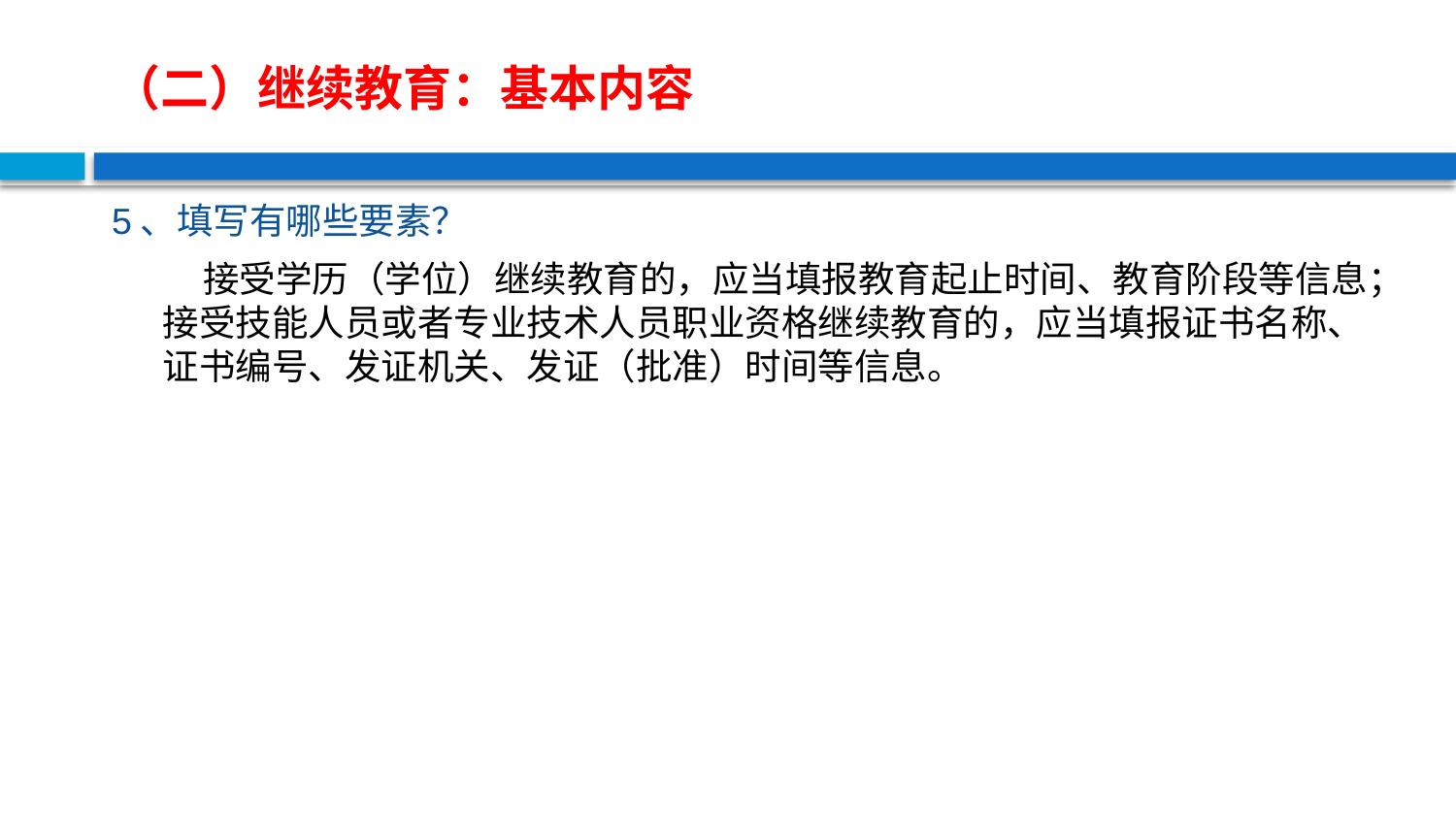

# （二）继续教育：基本内容
5、填写有哪些要素？
          接受学历（学位）继续教育的，应当填报教育起止时间、教育阶段等信息；接受技能人员或者专业技术人员职业资格继续教育的，应当填报证书名称、证书编号、发证机关、发证（批准）时间等信息。